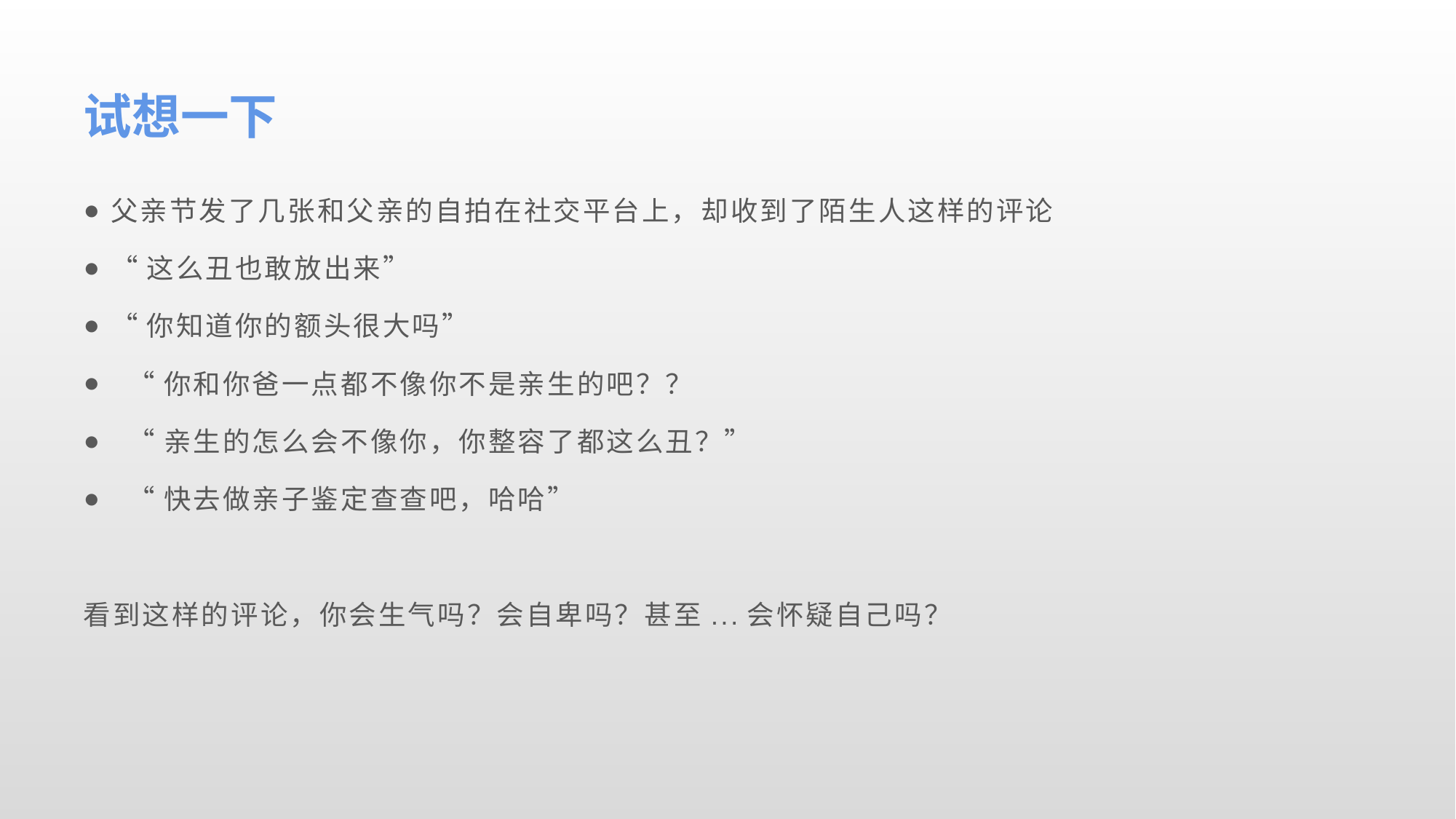

# 试想一下
父亲节发了几张和父亲的自拍在社交平台上，却收到了陌生人这样的评论
“这么丑也敢放出来”
“你知道你的额头很大吗”
  “你和你爸一点都不像你不是亲生的吧？？
  “亲生的怎么会不像你，你整容了都这么丑？”
  “快去做亲子鉴定查查吧，哈哈”

看到这样的评论，你会生气吗？会自卑吗？甚至...会怀疑自己吗？